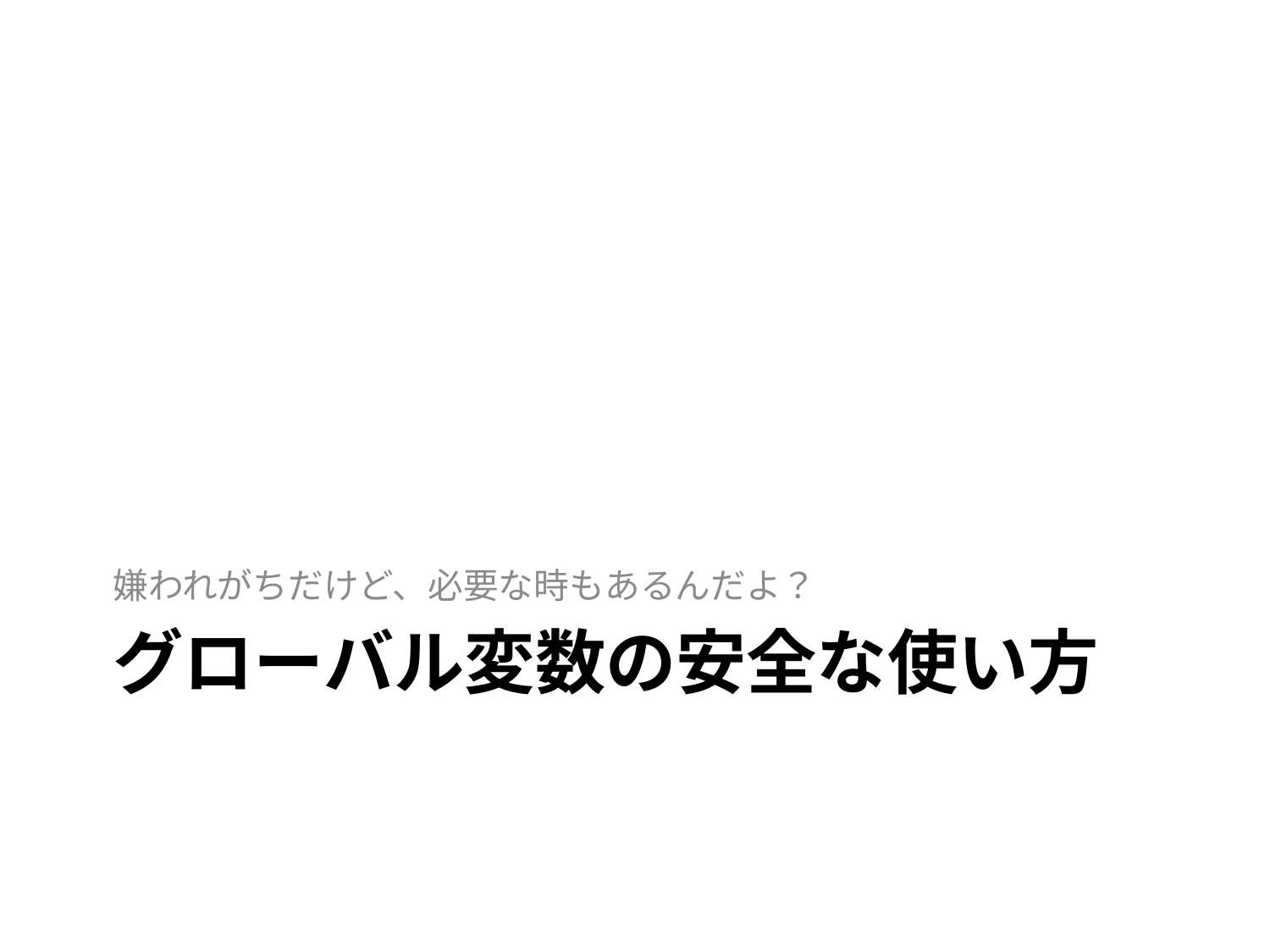

嫌われがちだけど、必要な時もあるんだよ？
# グローバル変数の安全な使い方